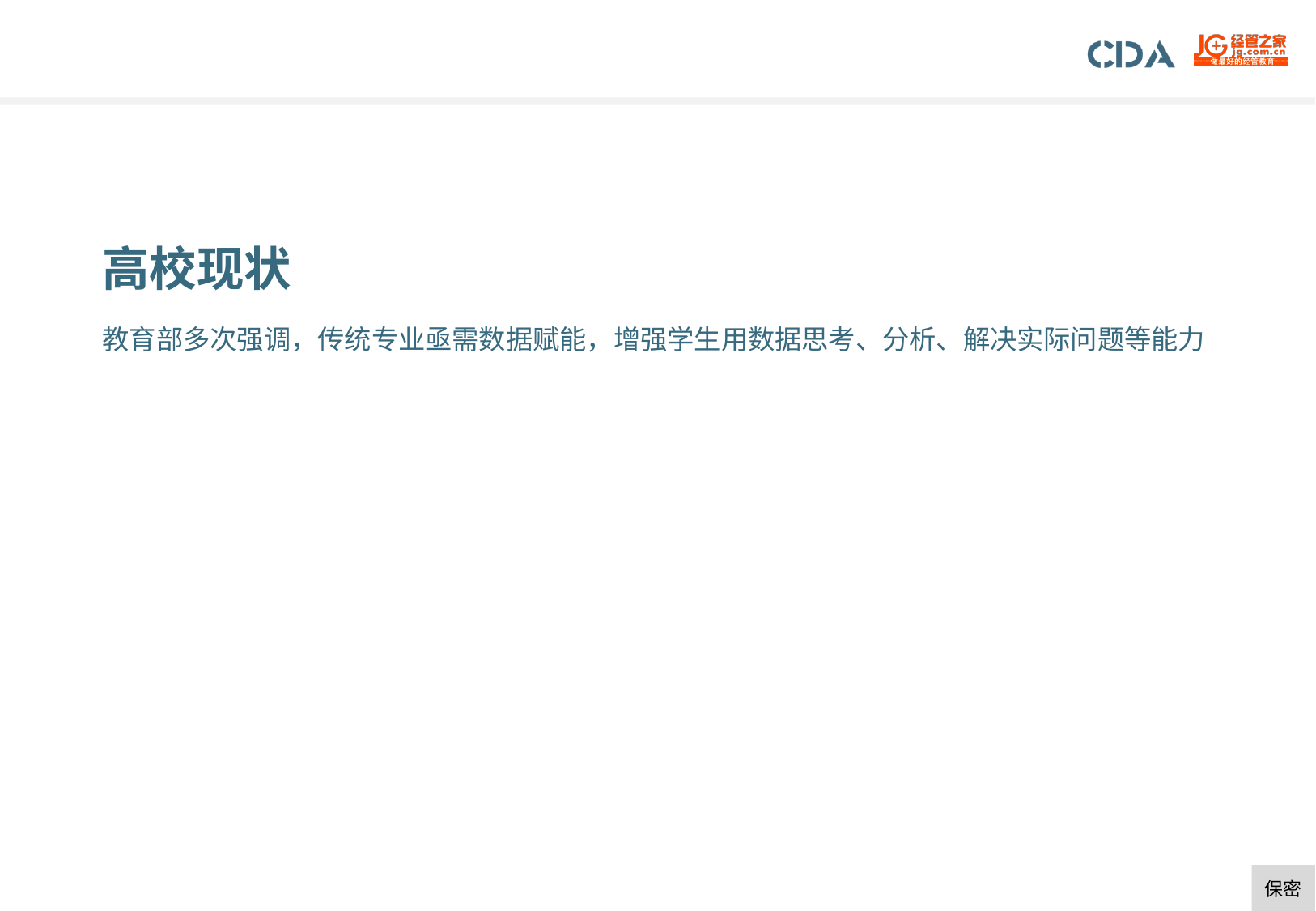

高校现状
教育部多次强调，传统专业亟需数据赋能，增强学生用数据思考、分析、解决实际问题等能力
8